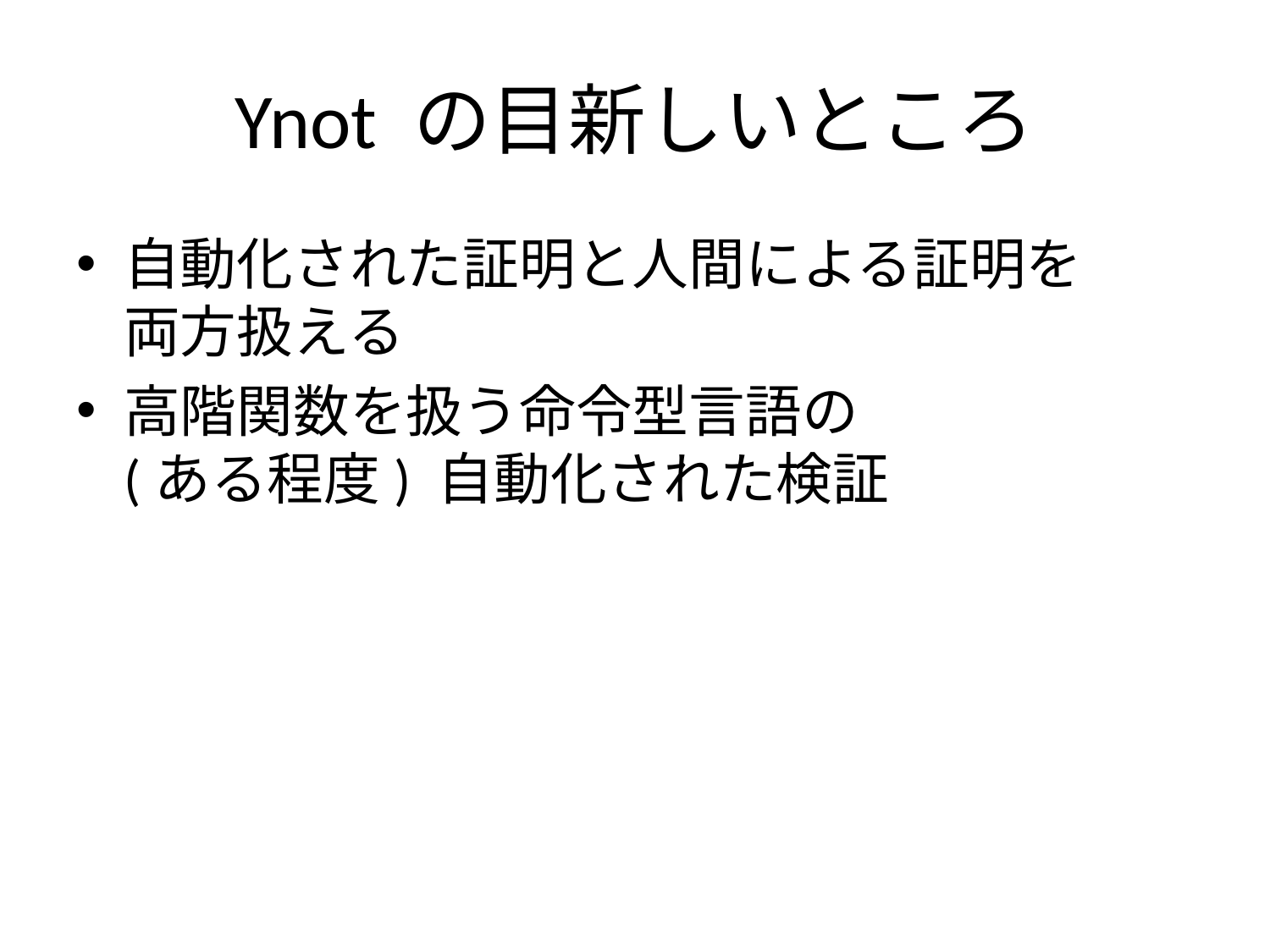

# Ynot の目新しいところ
自動化された証明と人間による証明を
両方扱える
高階関数を扱う命令型言語の
(ある程度) 自動化された検証